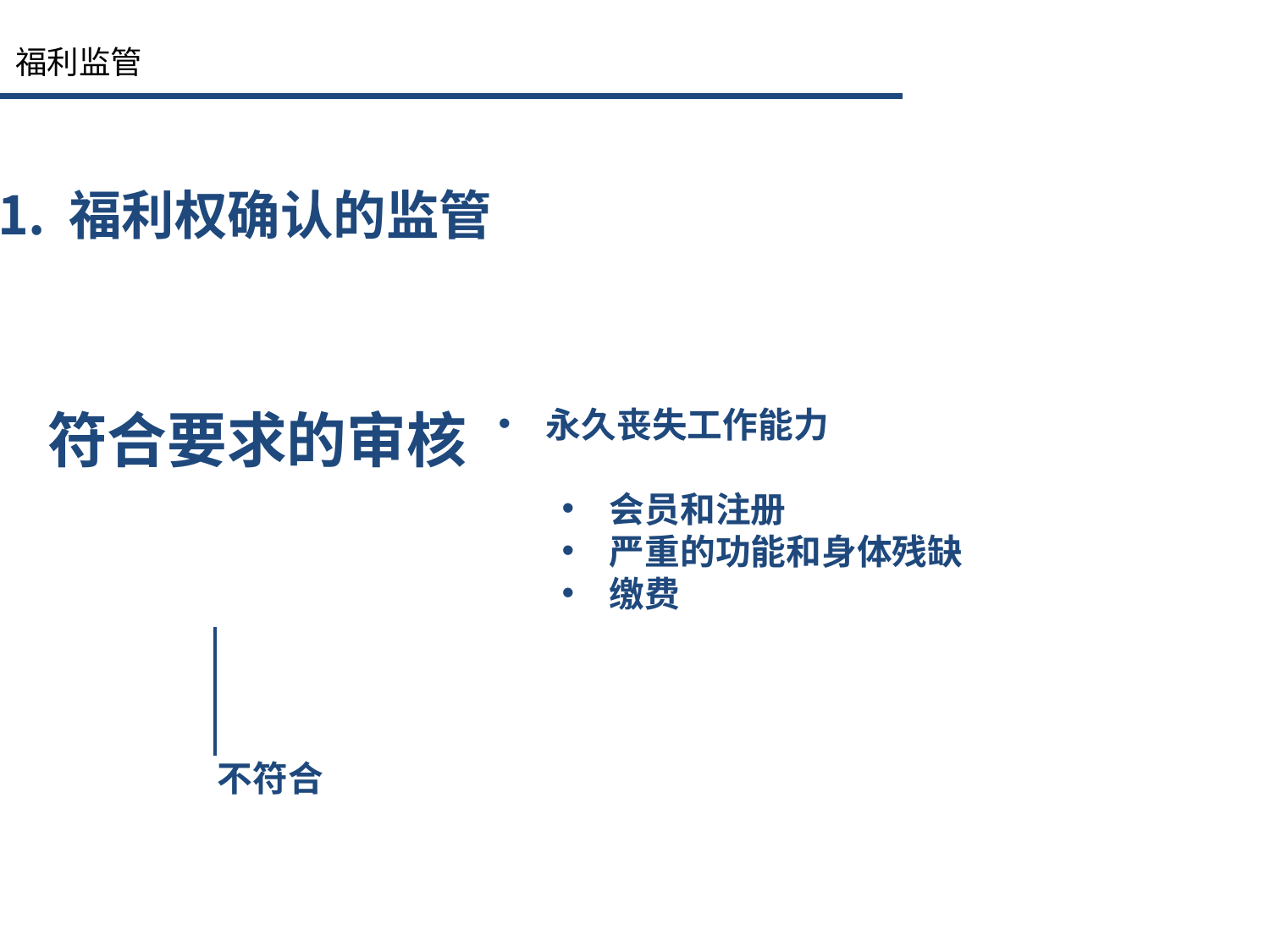

福利监管
福利权确认的监管

符合要求的审核
永久丧失工作能力

会员和注册
严重的功能和身体残缺
缴费

不符合